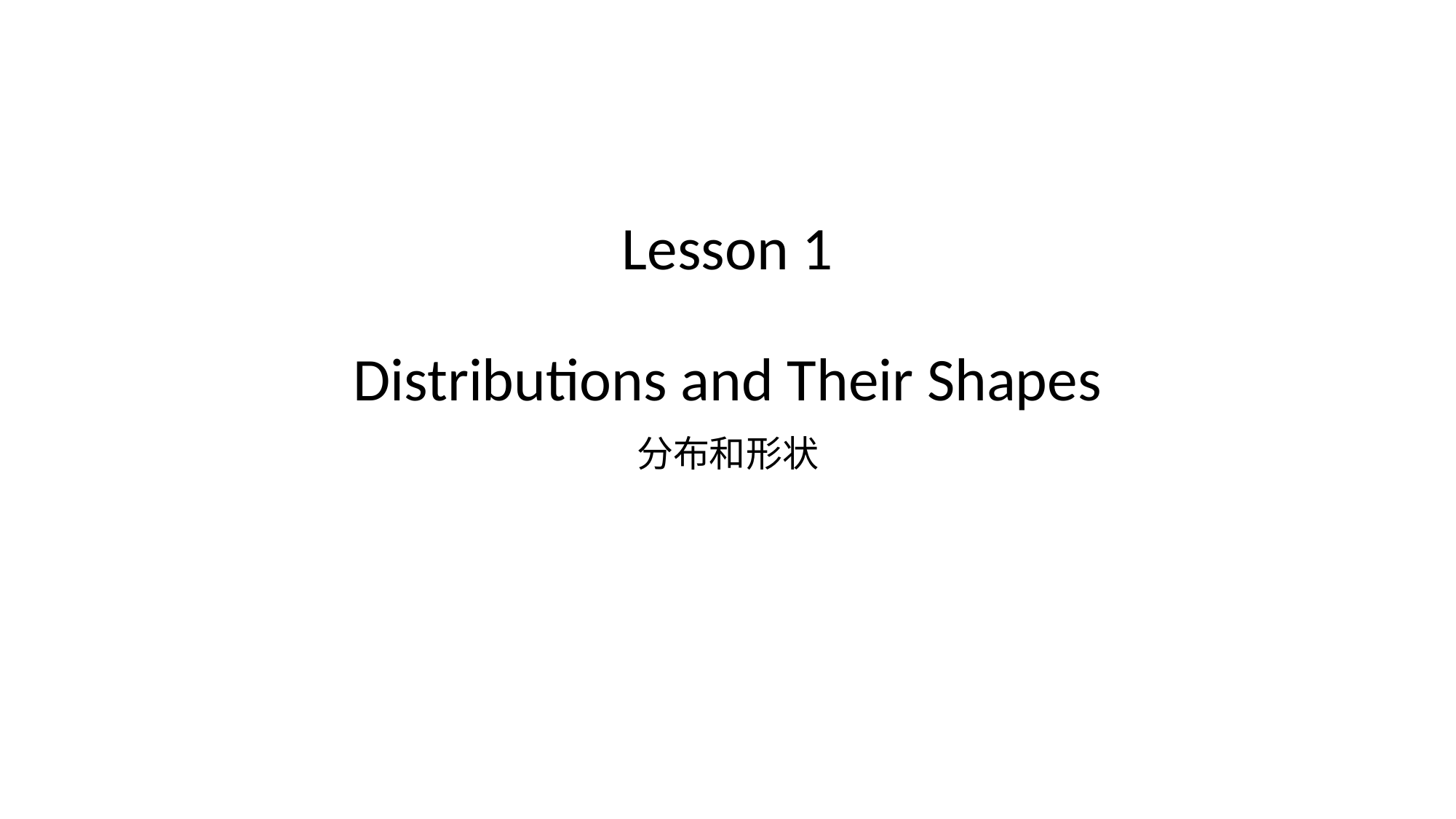

# Lesson 1 Distributions and Their Shapes
分布和形状